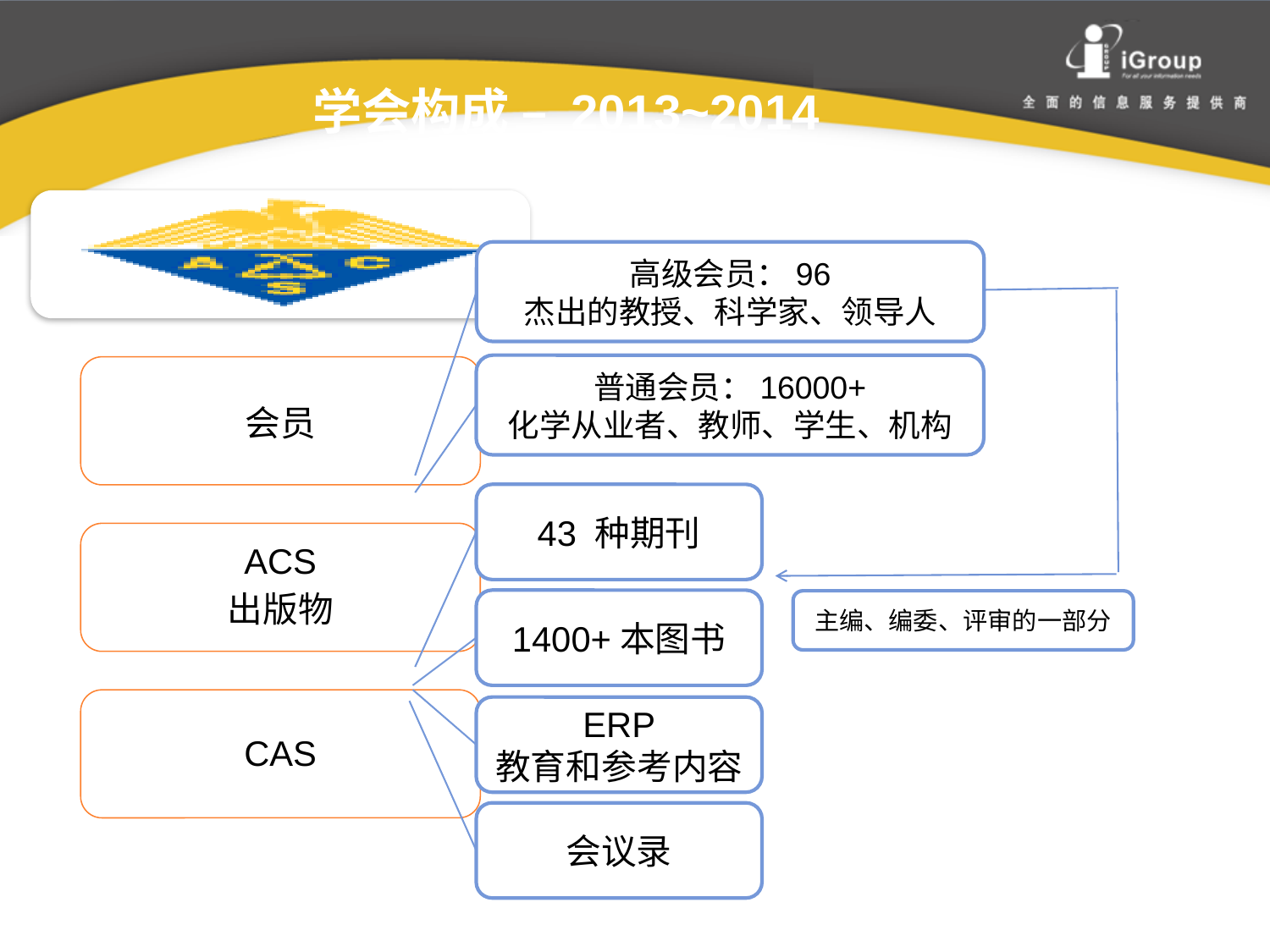

# 学会构成 – 2013~2014
会员
ACS
出版物
CAS
高级会员：96
杰出的教授、科学家、领导人
普通会员：16000+
化学从业者、教师、学生、机构
43 种期刊
1400+本图书
主编、编委、评审的一部分
ERP
教育和参考内容
会议录